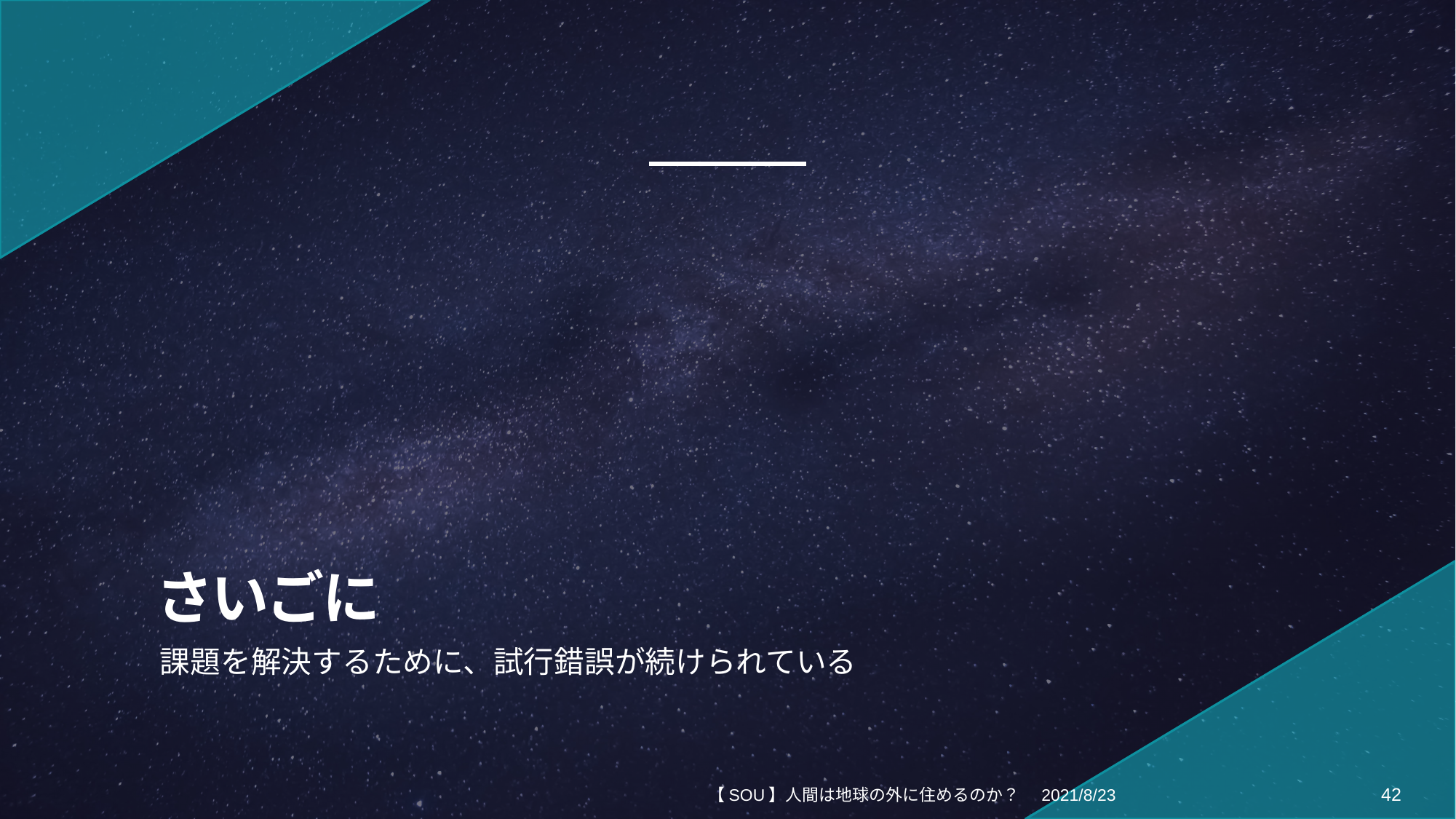

# さいごに
課題を解決するために、試行錯誤が続けられている
【SOU】人間は地球の外に住めるのか？
2021/8/23
42